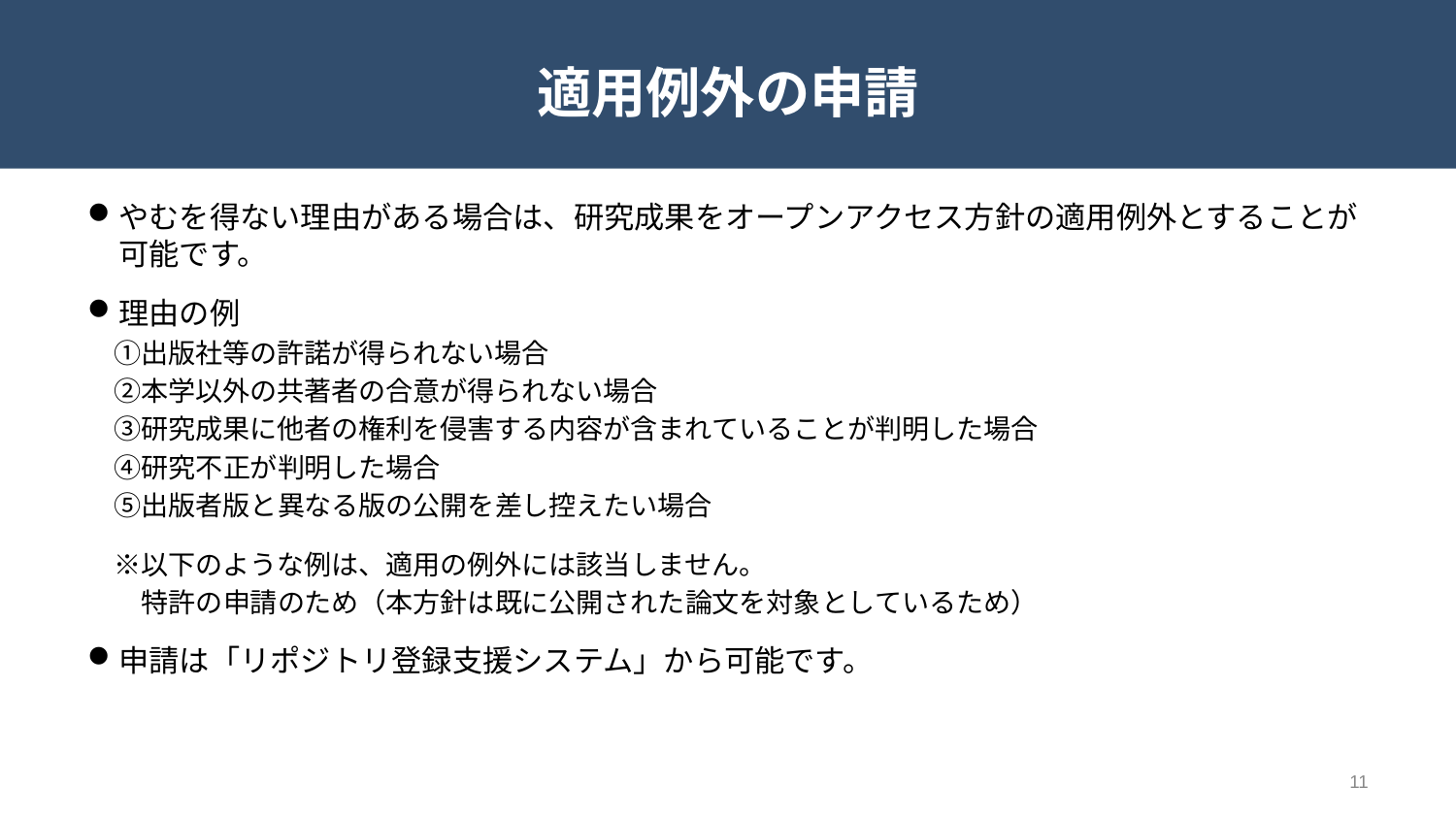

# 適用例外の申請
やむを得ない理由がある場合は、研究成果をオープンアクセス方針の適用例外とすることが可能です。

理由の例
　①出版社等の許諾が得られない場合
　②本学以外の共著者の合意が得られない場合
　③研究成果に他者の権利を侵害する内容が含まれていることが判明した場合
　④研究不正が判明した場合
　⑤出版者版と異なる版の公開を差し控えたい場合

　※以下のような例は、適用の例外には該当しません。
　　特許の申請のため（本方針は既に公開された論文を対象としているため）

申請は「リポジトリ登録支援システム」から可能です。
11